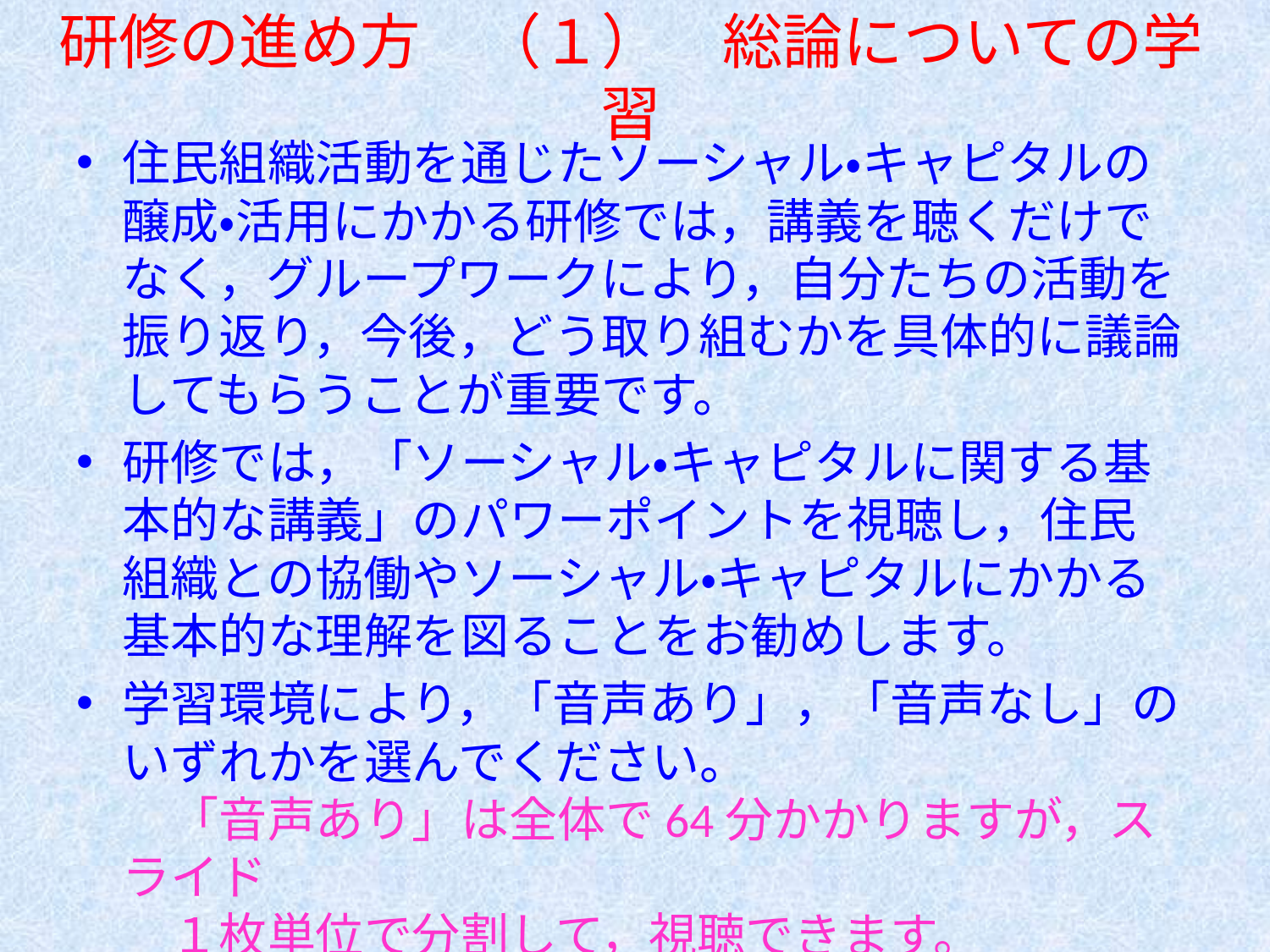

# 研修の進め方　（１）　総論についての学習
住民組織活動を通じたソーシャル・キャピタルの醸成・活用にかかる研修では，講義を聴くだけでなく，グループワークにより，自分たちの活動を振り返り，今後，どう取り組むかを具体的に議論してもらうことが重要です。
研修では，「ソーシャル・キャピタルに関する基本的な講義」のパワーポイントを視聴し，住民組織との協働やソーシャル・キャピタルにかかる基本的な理解を図ることをお勧めします。
学習環境により，「音声あり」，「音声なし」のいずれかを選んでください。
　「音声あり」は全体で64分かかりますが，スライド
　１枚単位で分割して，視聴できます。